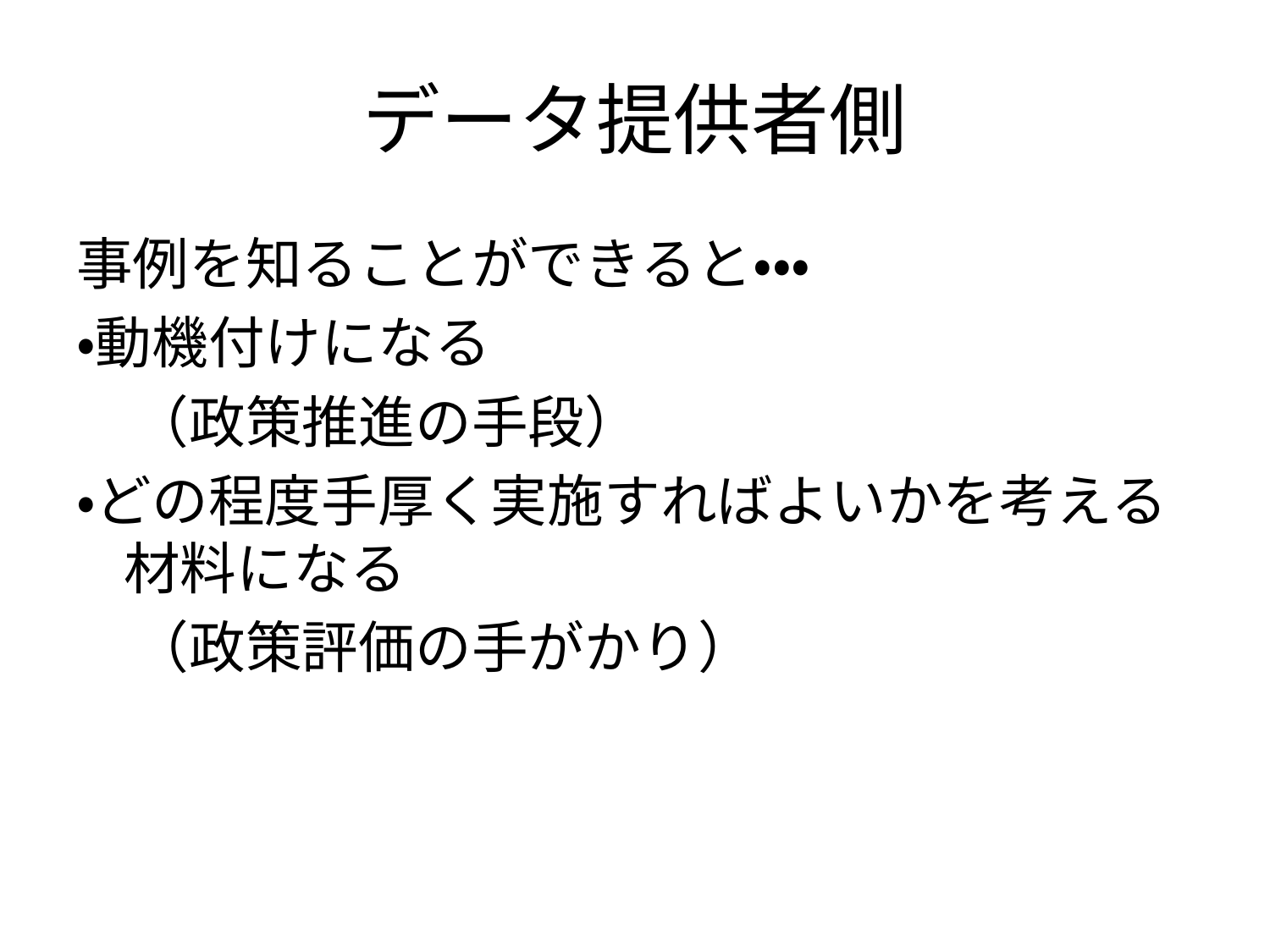

# データ提供者側
事例を知ることができると・・・
・動機付けになる
　（政策推進の手段）
・どの程度手厚く実施すればよいかを考える材料になる
　（政策評価の手がかり）